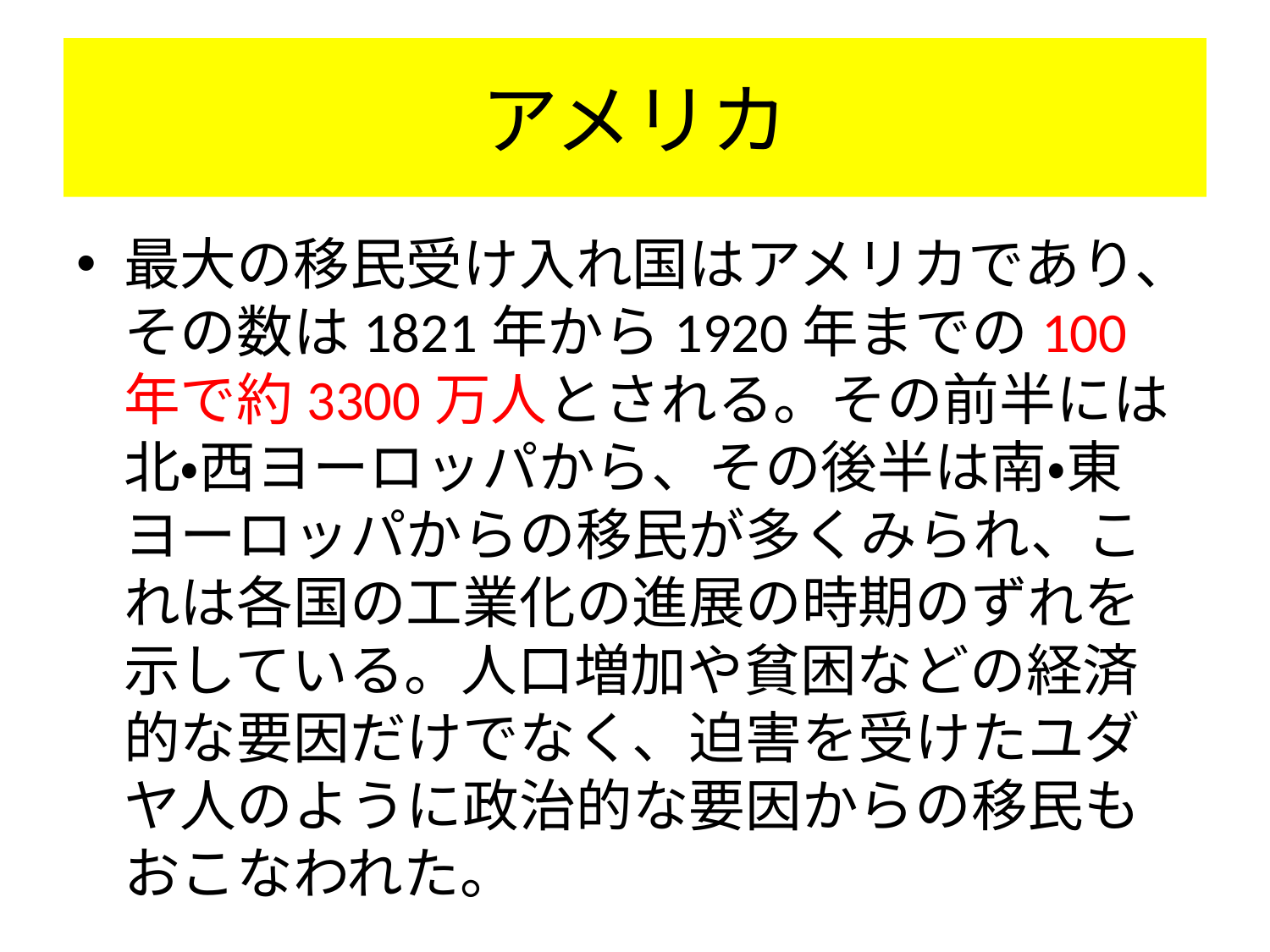

# アメリカ
最大の移民受け入れ国はアメリカであり、その数は1821年から1920年までの100年で約3300万人とされる。その前半には北・西ヨーロッパから、その後半は南・東ヨーロッパからの移民が多くみられ、これは各国の工業化の進展の時期のずれを示している。人口増加や貧困などの経済的な要因だけでなく、迫害を受けたユダヤ人のように政治的な要因からの移民もおこなわれた。